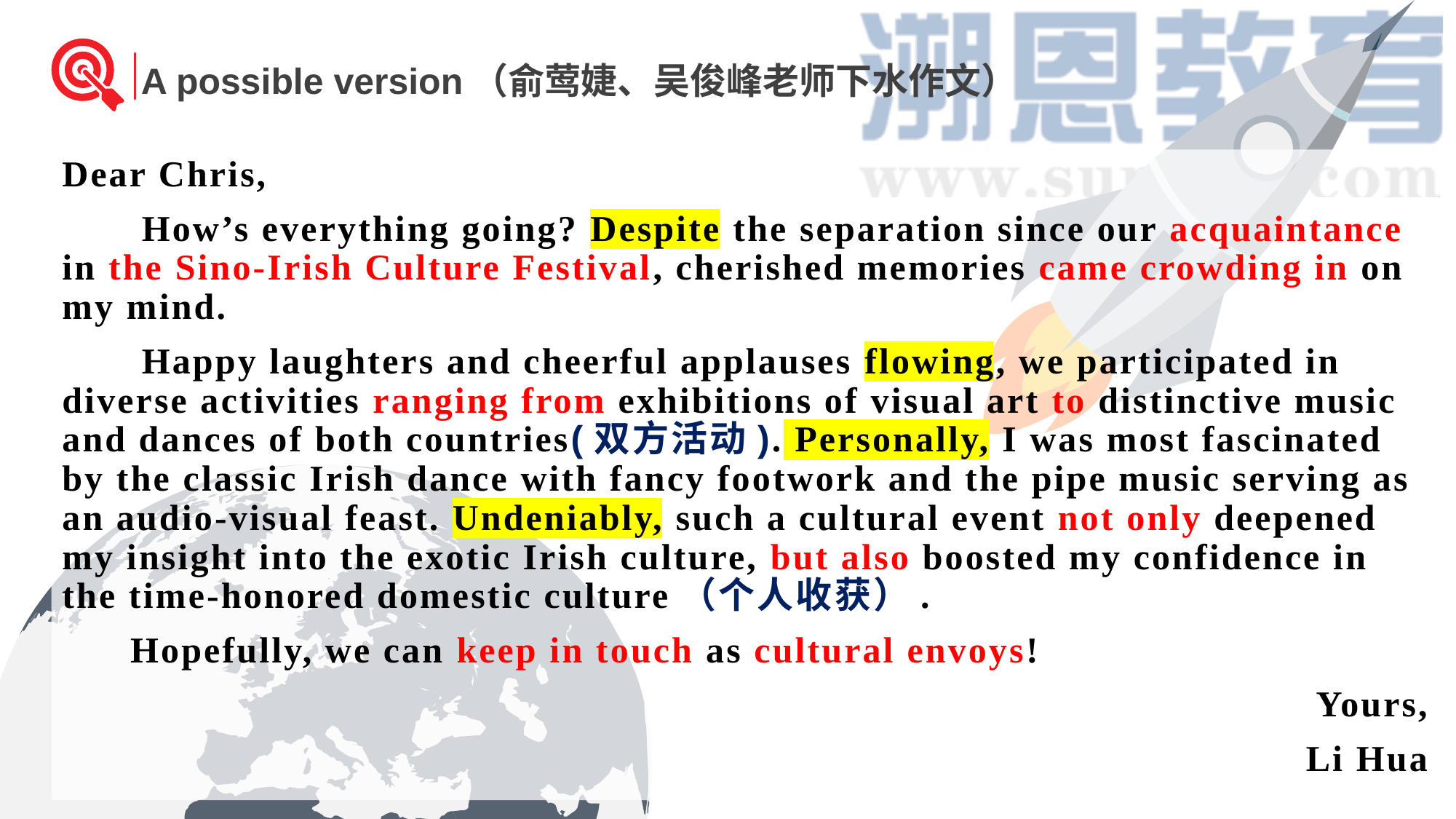

A possible version（俞莺婕、吴俊峰老师下水作文）
Dear Chris,
       How’s everything going? Despite the separation since our acquaintance in the Sino-Irish Culture Festival, cherished memories came crowding in on my mind.
       Happy laughters and cheerful applauses flowing, we participated in diverse activities ranging from exhibitions of visual art to distinctive music and dances of both countries(双方活动). Personally, I was most fascinated by the classic Irish dance with fancy footwork and the pipe music serving as an audio-visual feast. Undeniably, such a cultural event not only deepened my insight into the exotic Irish culture, but also boosted my confidence in the time-honored domestic culture（个人收获）.
      Hopefully, we can keep in touch as cultural envoys!
   Yours,
Li Hua